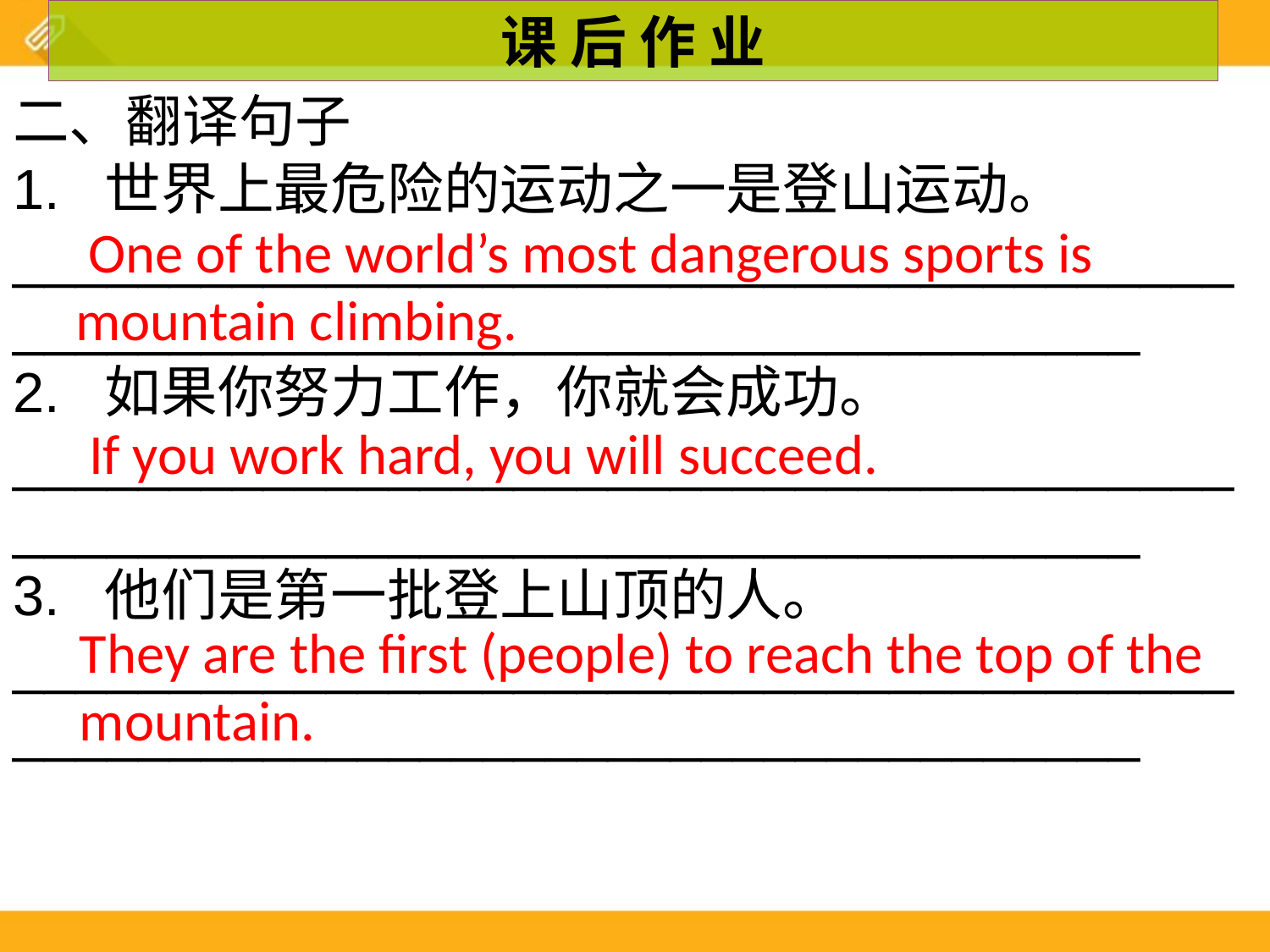

课 后 作 业
二、翻译句子
1.  世界上最危险的运动之一是登山运动。
___________________________________________________________________________
2.  如果你努力工作，你就会成功。
___________________________________________________________________________
3.  他们是第一批登上山顶的人。
___________________________________________________________________________
 One of the world’s most dangerous sports is mountain climbing.
If you work hard, you will succeed.
They are the first (people) to reach the top of the mountain.